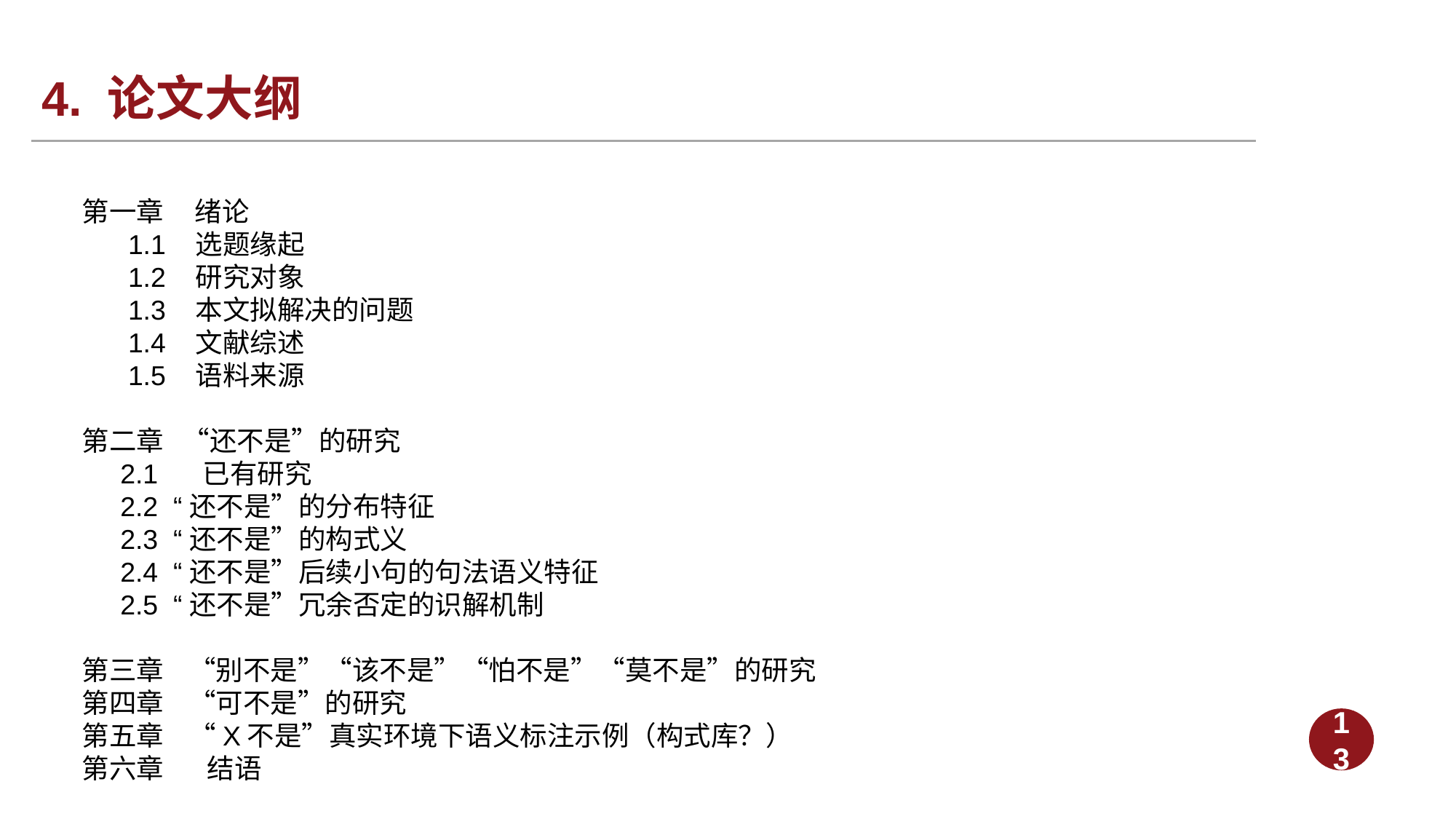

# 4. 论文大纲

第一章     绪论
      1.1   选题缘起
      1.2   研究对象
      1.3   本文拟解决的问题
      1.4   文献综述
      1.5   语料来源

第二章   “还不是”的研究
     2.1     已有研究
     2.2  “还不是”的分布特征
     2.3  “还不是”的构式义
     2.4  “还不是”后续小句的句法语义特征
     2.5  “还不是”冗余否定的识解机制

第三章    “别不是”“该不是”“怕不是”“莫不是”的研究
第四章    “可不是”的研究
第五章    “X不是”真实环境下语义标注示例（构式库？）
第六章       结语
13